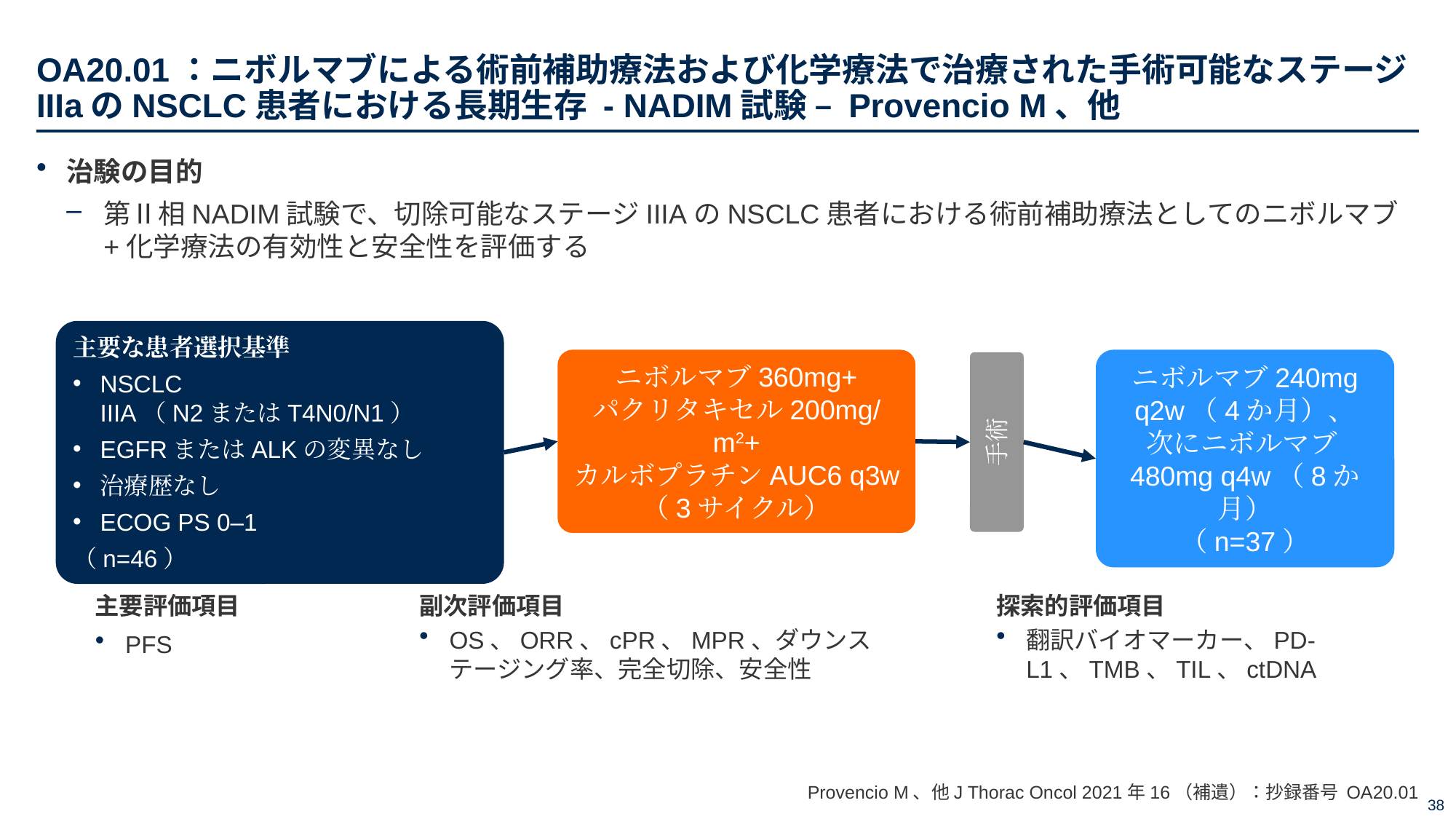

# OA20.01：ニボルマブによる術前補助療法および化学療法で治療された手術可能なステージIIIaのNSCLC患者における長期生存 - NADIM試験 – Provencio M、他
治験の目的
第Ⅱ相NADIM試験で、切除可能なステージIIIAのNSCLC患者における術前補助療法としてのニボルマブ+化学療法の有効性と安全性を評価する
主要な患者選択基準
NSCLC IIIA（N2またはT4N0/N1）
EGFRまたはALKの変異なし
治療歴なし
ECOG PS 0–1
（n=46）
ニボルマブ360mg+
パクリタキセル200mg/m2+
カルボプラチンAUC6 q3w
（3サイクル）
ニボルマブ240mg q2w（4か月）、
次にニボルマブ480mg q4w（8か月）
（n=37）
手術
主要評価項目
PFS
副次評価項目
OS、ORR、cPR、MPR、ダウンステージング率、完全切除、安全性
探索的評価項目
翻訳バイオマーカー、PD-L1、TMB、TIL、ctDNA
Provencio M、他J Thorac Oncol 2021年16（補遺）：抄録番号 OA20.01